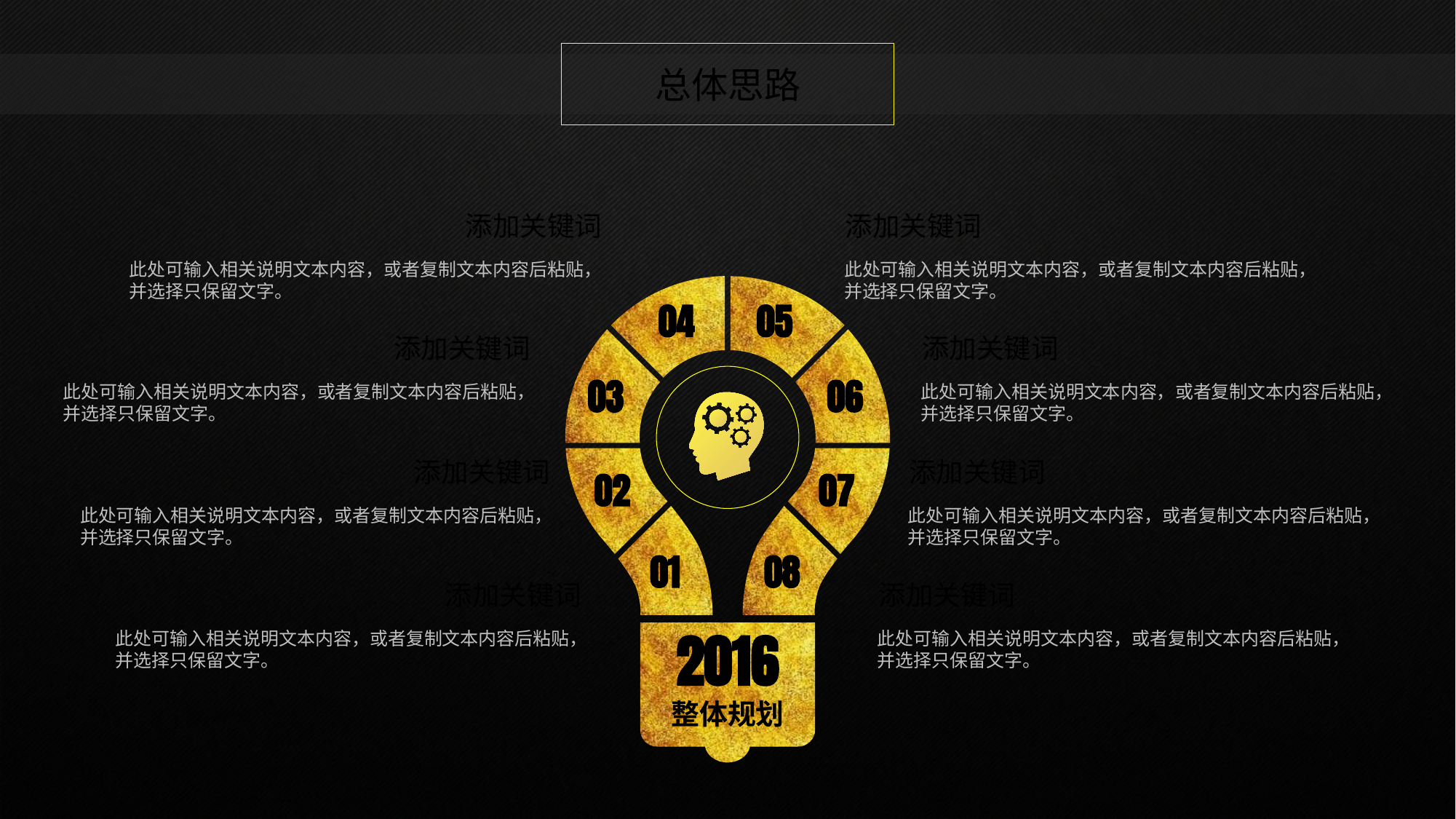

总体思路

添加关键词
添加关键词
此处可输入相关说明文本内容，或者复制文本内容后粘贴，并选择只保留文字。
此处可输入相关说明文本内容，或者复制文本内容后粘贴，并选择只保留文字。

04
05
添加关键词
添加关键词

03
06
此处可输入相关说明文本内容，或者复制文本内容后粘贴，并选择只保留文字。
此处可输入相关说明文本内容，或者复制文本内容后粘贴，并选择只保留文字。

添加关键词
添加关键词
02
07
此处可输入相关说明文本内容，或者复制文本内容后粘贴，并选择只保留文字。
此处可输入相关说明文本内容，或者复制文本内容后粘贴，并选择只保留文字。

01
08
添加关键词
添加关键词

2016
整体规划
此处可输入相关说明文本内容，或者复制文本内容后粘贴，并选择只保留文字。
此处可输入相关说明文本内容，或者复制文本内容后粘贴，并选择只保留文字。